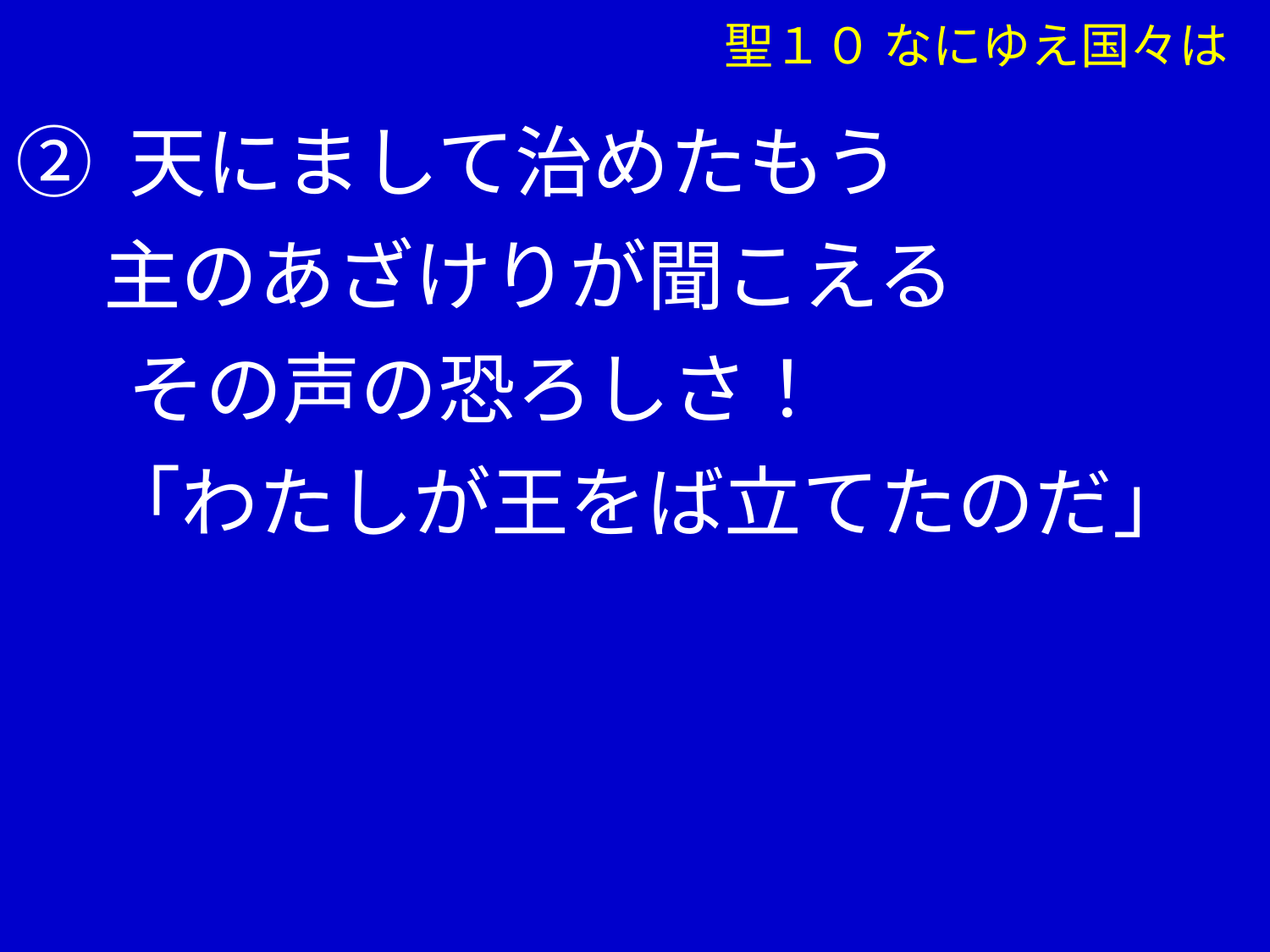

② 天にまして治めたもう
    主のあざけりが聞こえる
　  その声の恐ろしさ！
    「わたしが王をば立てたのだ」

　　　　　聖１０ なにゆえ国々は